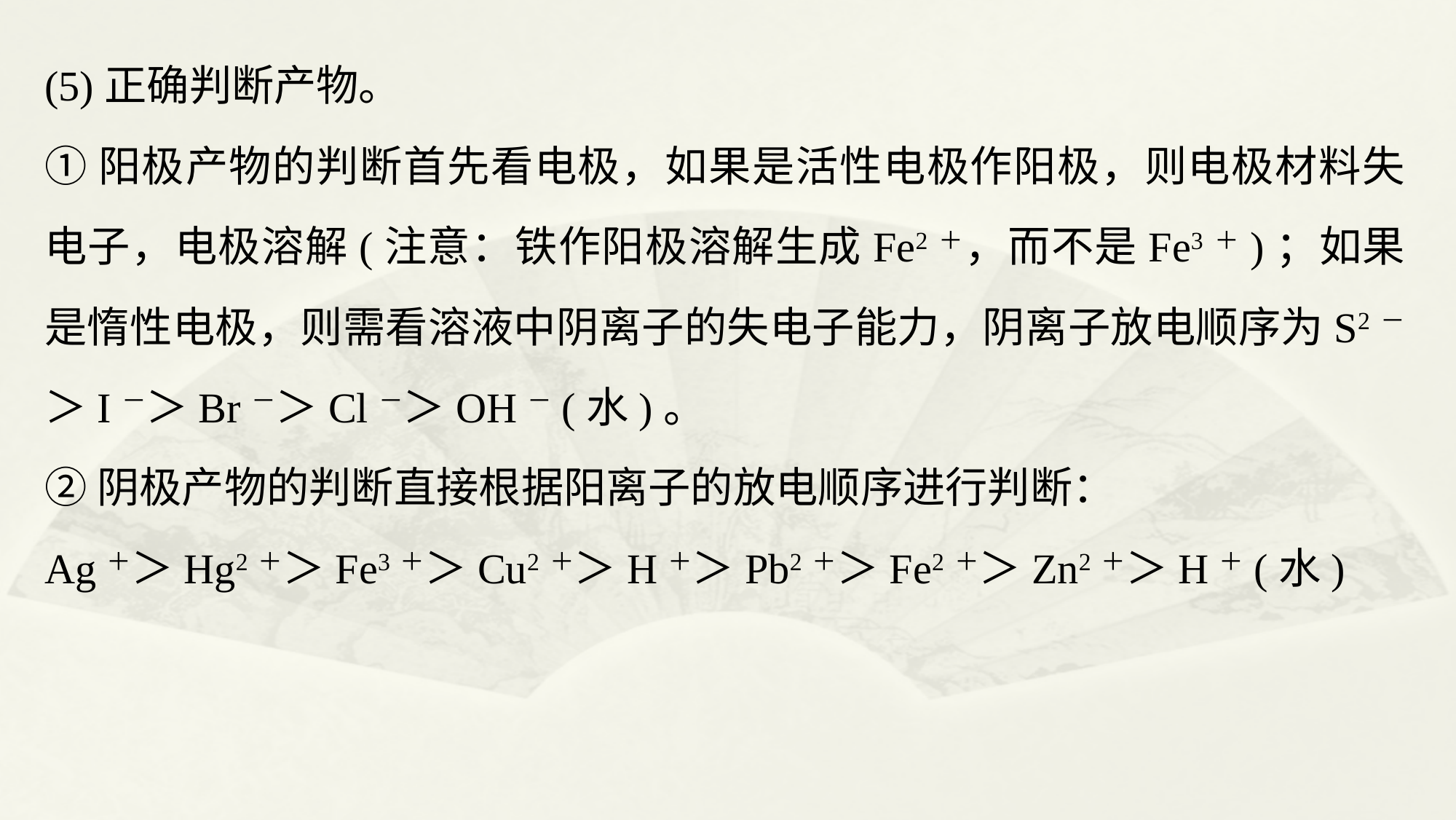

(5)正确判断产物。
①阳极产物的判断首先看电极，如果是活性电极作阳极，则电极材料失电子，电极溶解(注意：铁作阳极溶解生成Fe2＋，而不是Fe3＋)；如果是惰性电极，则需看溶液中阴离子的失电子能力，阴离子放电顺序为S2－＞I－＞Br－＞Cl－＞OH－(水)。
②阴极产物的判断直接根据阳离子的放电顺序进行判断：
Ag＋＞Hg2＋＞Fe3＋＞Cu2＋＞H＋＞Pb2＋＞Fe2＋＞Zn2＋＞H＋(水)